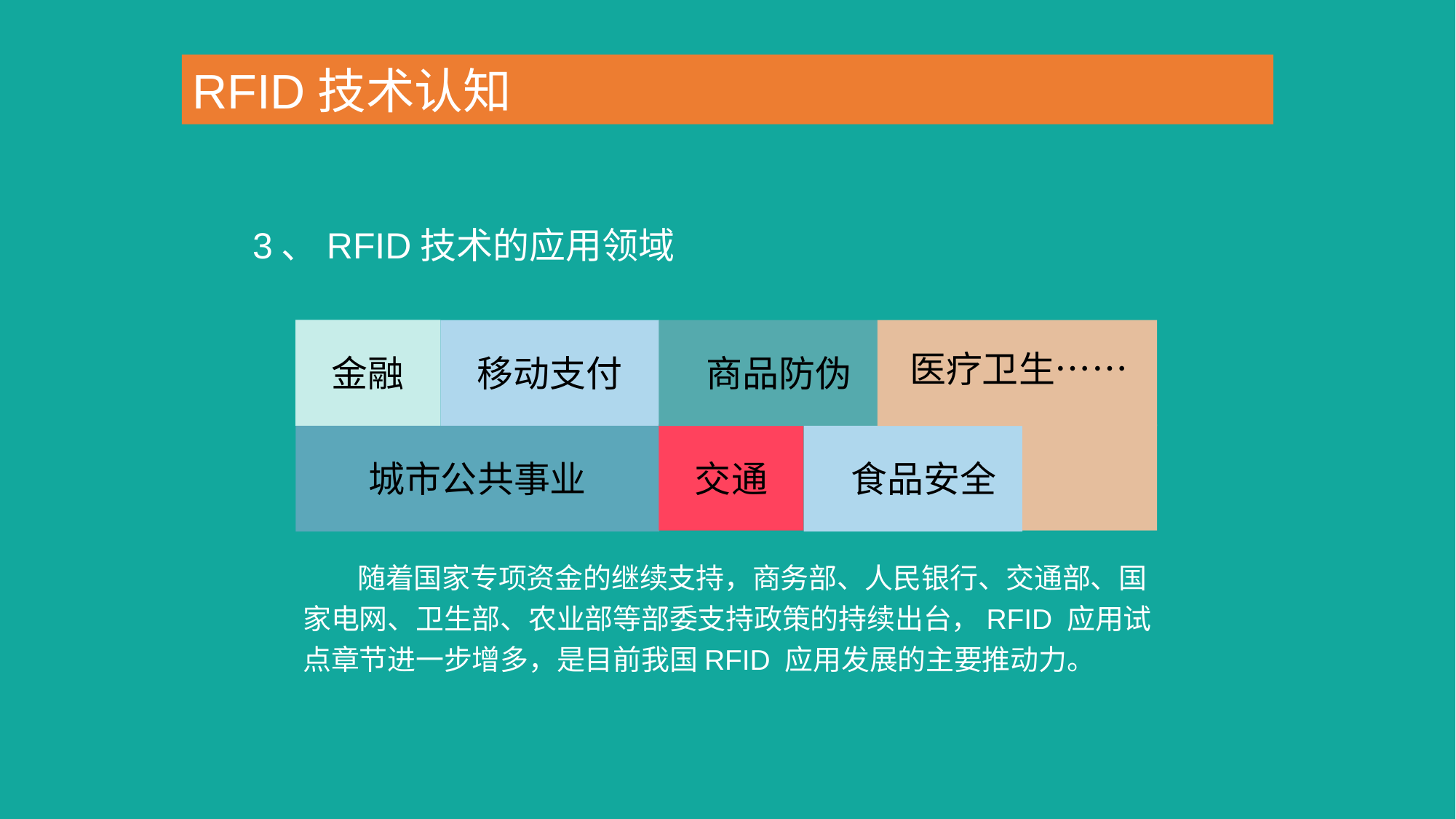

RFID技术认知
3、RFID技术的应用领域

金融

移动支付

商品防伪

医疗卫生……

交通

城市公共事业

食品安全
随着国家专项资金的继续支持，商务部、人民银行、交通部、国家电网、卫生部、农业部等部委支持政策的持续出台，RFID 应用试点章节进一步增多，是目前我国RFID 应用发展的主要推动力。